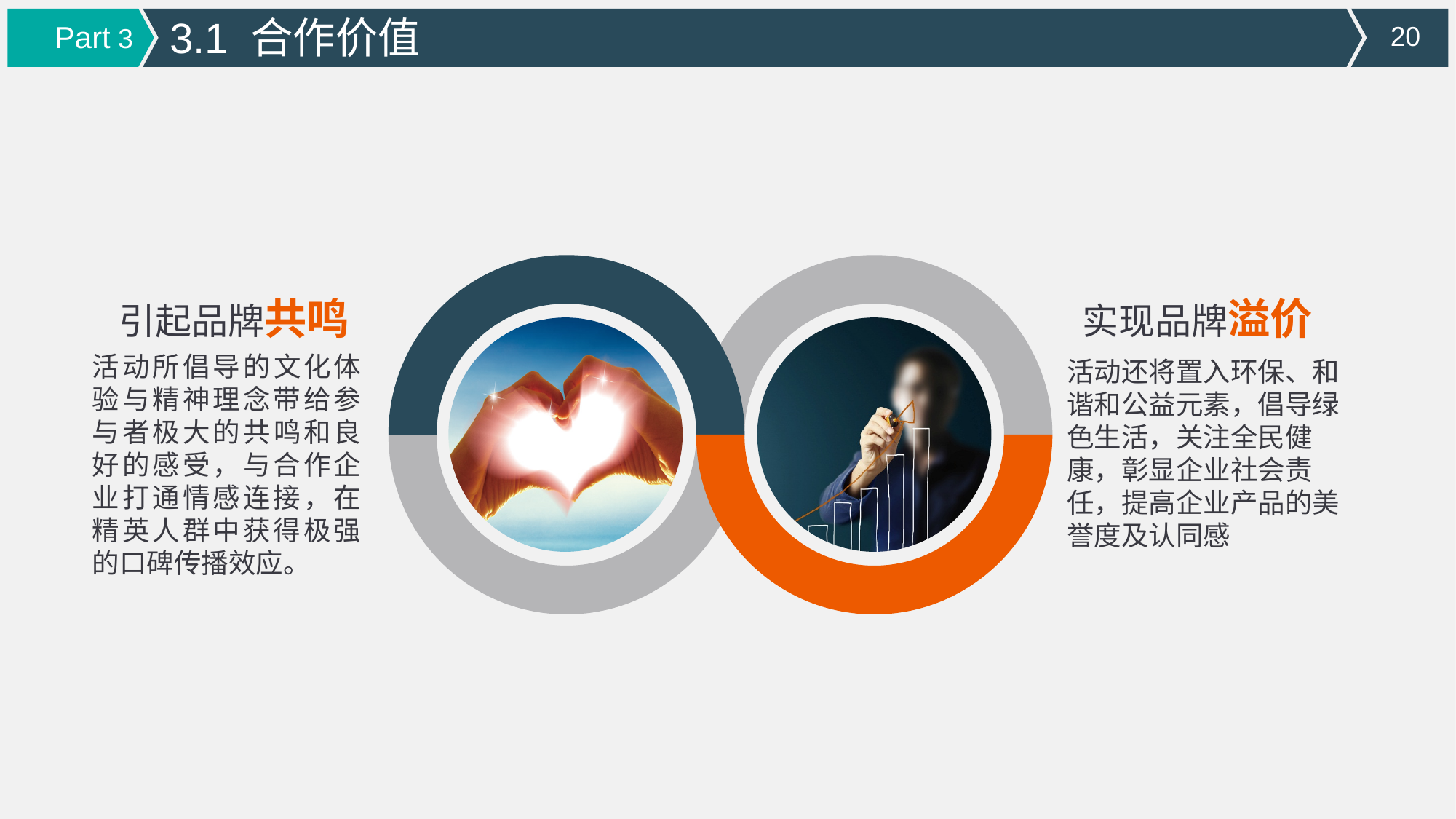

3.1 合作价值
Part 3

引起品牌共鸣
实现品牌溢价

活动所倡导的文化体验与精神理念带给参与者极大的共鸣和良好的感受，与合作企业打通情感连接，在精英人群中获得极强的口碑传播效应。
活动还将置入环保、和谐和公益元素，倡导绿色生活，关注全民健康，彰显企业社会责任，提高企业产品的美誉度及认同感